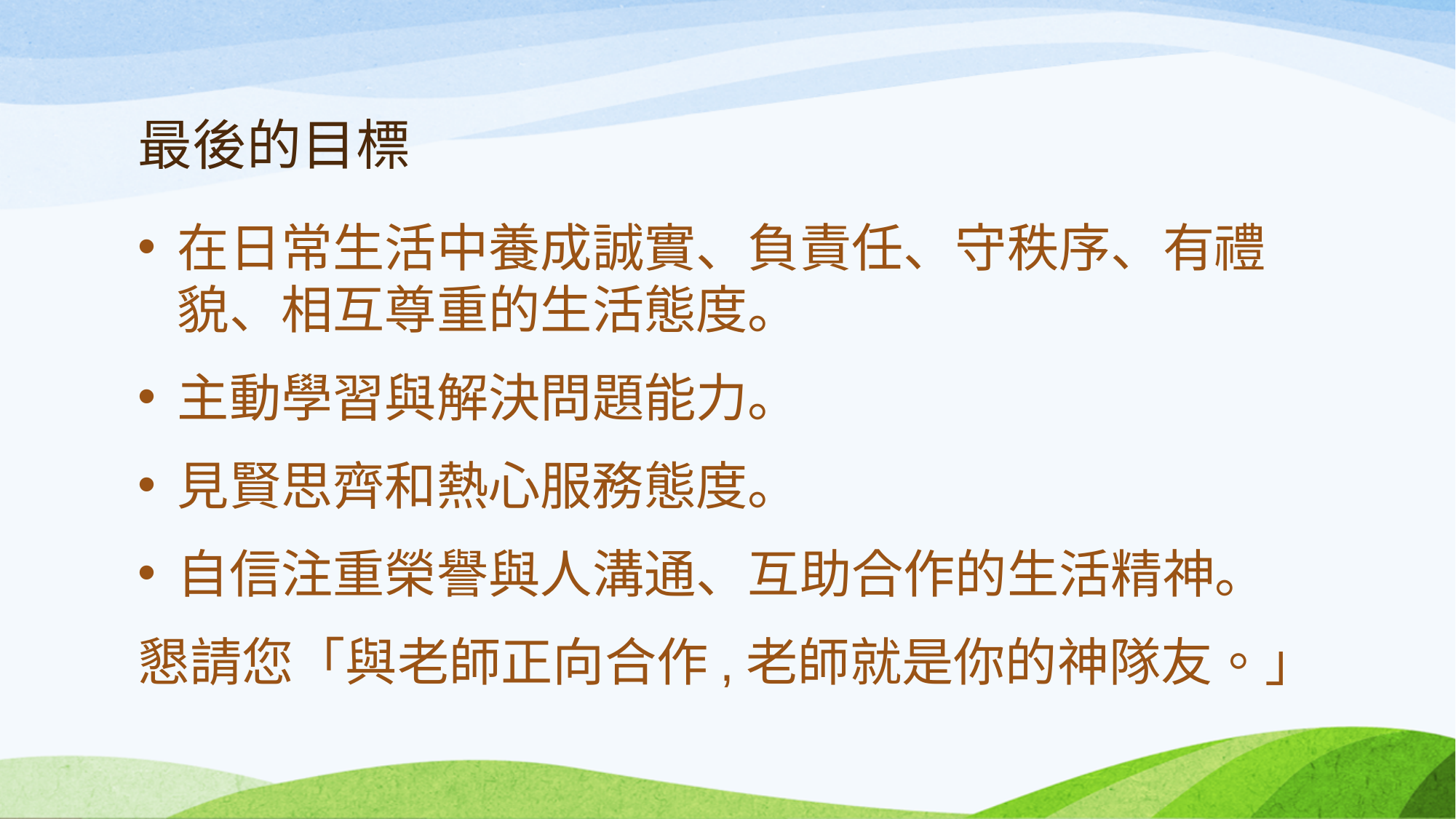

# 最後的目標
在日常生活中養成誠實、負責任、守秩序、有禮貌、相互尊重的生活態度。
主動學習與解決問題能力。
見賢思齊和熱心服務態度。
自信注重榮譽與人溝通、互助合作的生活精神。
懇請您「與老師正向合作,老師就是你的神隊友。」